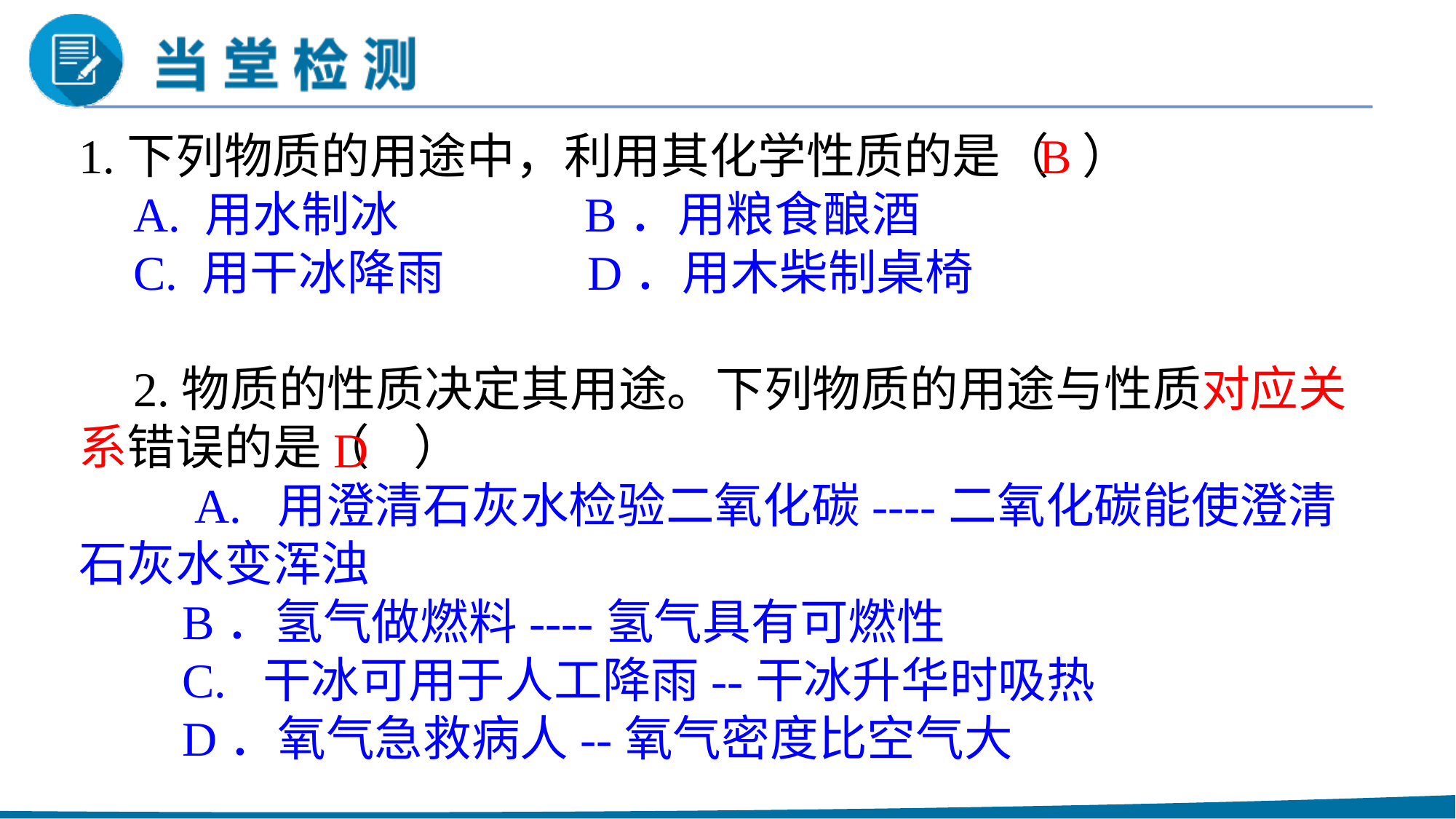

1.下列物质的用途中，利用其化学性质的是（   ）
A. 用水制冰                B．用粮食酿酒
C. 用干冰降雨            D．用木柴制桌椅

2.物质的性质决定其用途。下列物质的用途与性质对应关系错误的是（    ）
     A.  用澄清石灰水检验二氧化碳----二氧化碳能使澄清石灰水变浑浊
    B．氢气做燃料----氢气具有可燃性
    C.  干冰可用于人工降雨--干冰升华时吸热
    D．氧气急救病人--氧气密度比空气大
B
D